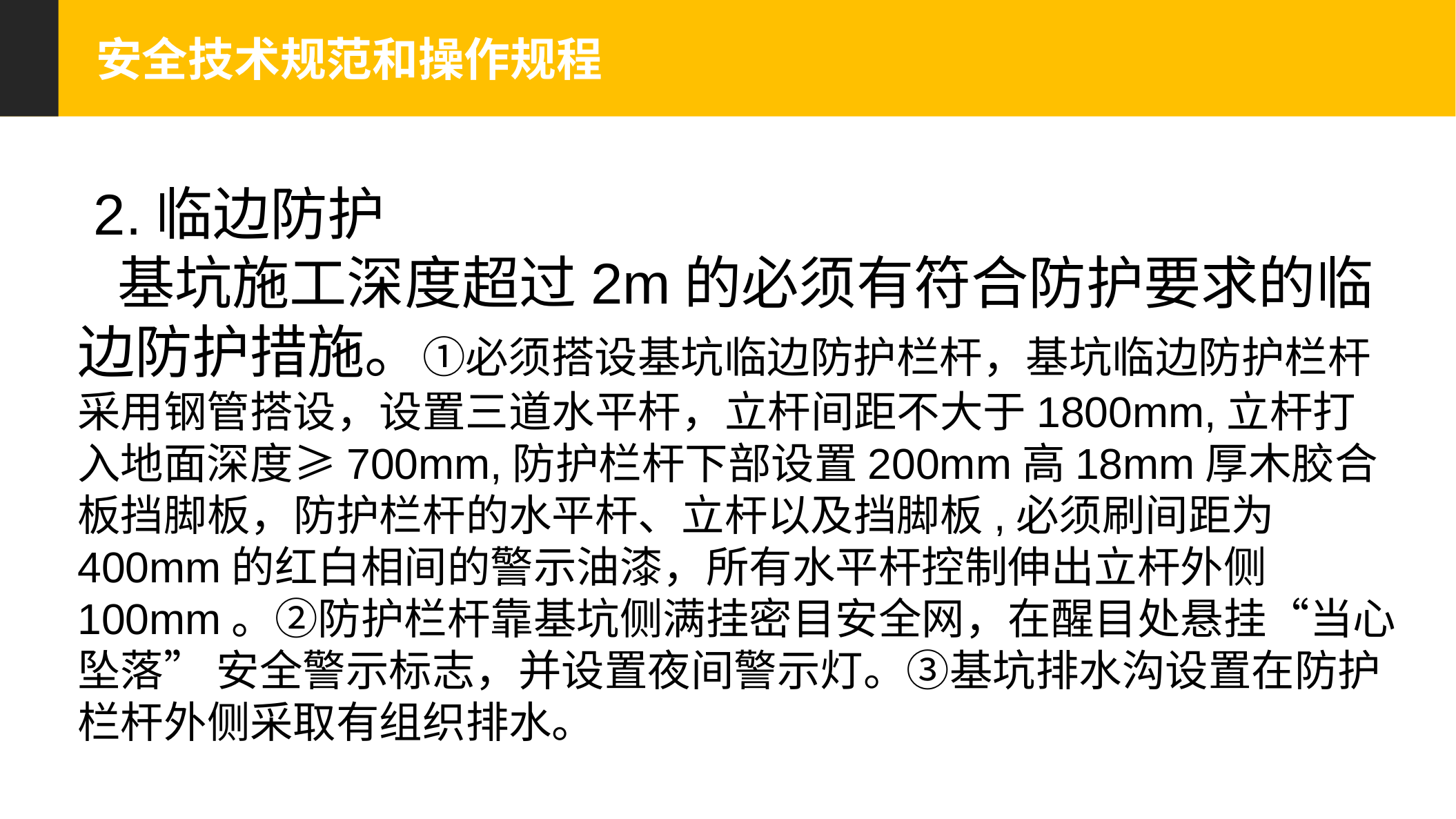

安全技术规范和操作规程
 2.临边防护
  基坑施工深度超过2m的必须有符合防护要求的临边防护措施。①必须搭设基坑临边防护栏杆，基坑临边防护栏杆采用钢管搭设，设置三道水平杆，立杆间距不大于1800mm,立杆打入地面深度≥700mm,防护栏杆下部设置200mm高18mm厚木胶合板挡脚板，防护栏杆的水平杆、立杆以及挡脚板,必须刷间距为400mm的红白相间的警示油漆，所有水平杆控制伸出立杆外侧100mm。②防护栏杆靠基坑侧满挂密目安全网，在醒目处悬挂“当心坠落” 安全警示标志，并设置夜间警示灯。③基坑排水沟设置在防护栏杆外侧采取有组织排水。